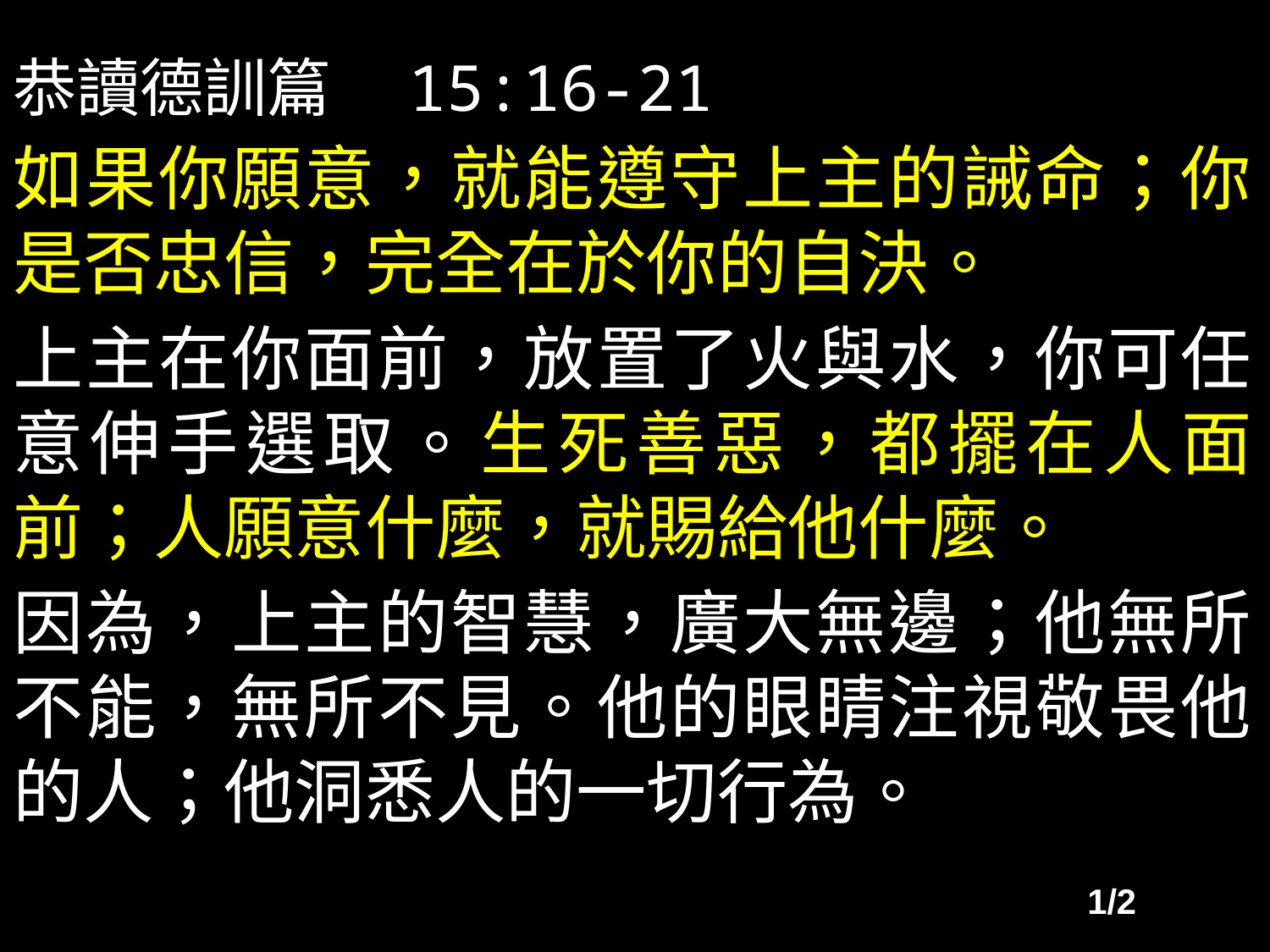

恭讀德訓篇　15:16-21
如果你願意，就能遵守上主的誡命；你是否忠信，完全在於你的自決。
上主在你面前，放置了火與水，你可任意伸手選取。生死善惡，都擺在人面前；人願意什麼，就賜給他什麼。
因為，上主的智慧，廣大無邊；他無所不能，無所不見。他的眼睛注視敬畏他的人；他洞悉人的一切行為。

1/2